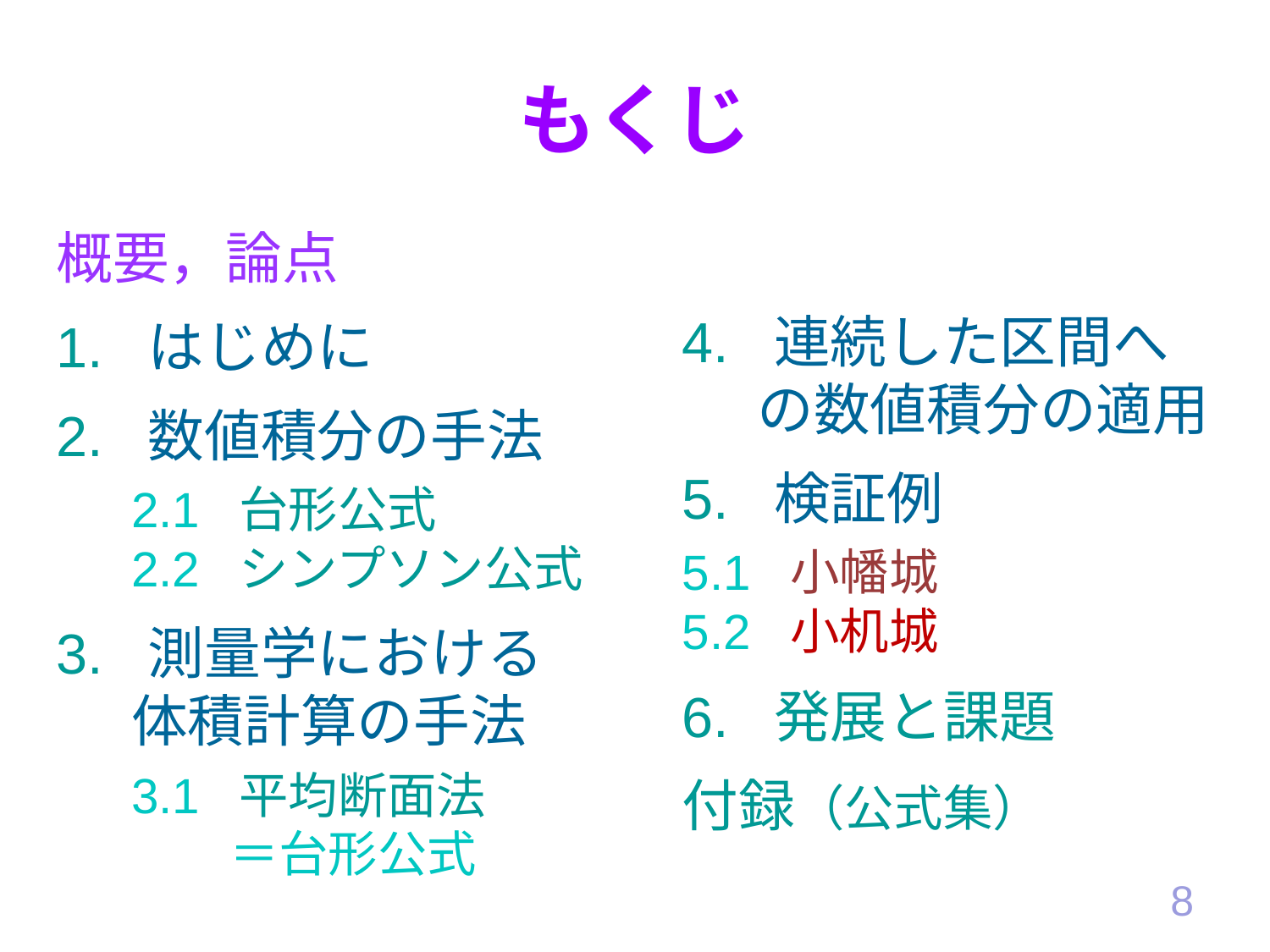

# もくじ
概要，論点
1.  はじめに
2.  数値積分の手法
2.1  台形公式
2.2  シンプソン公式
3.  測量学における　体積計算の手法
3.1  平均断面法
　　＝台形公式

4.  連続した区間への数値積分の適用
5.  検証例
5.1  小幡城
5.2  小机城
6.  発展と課題
付録（公式集）
8